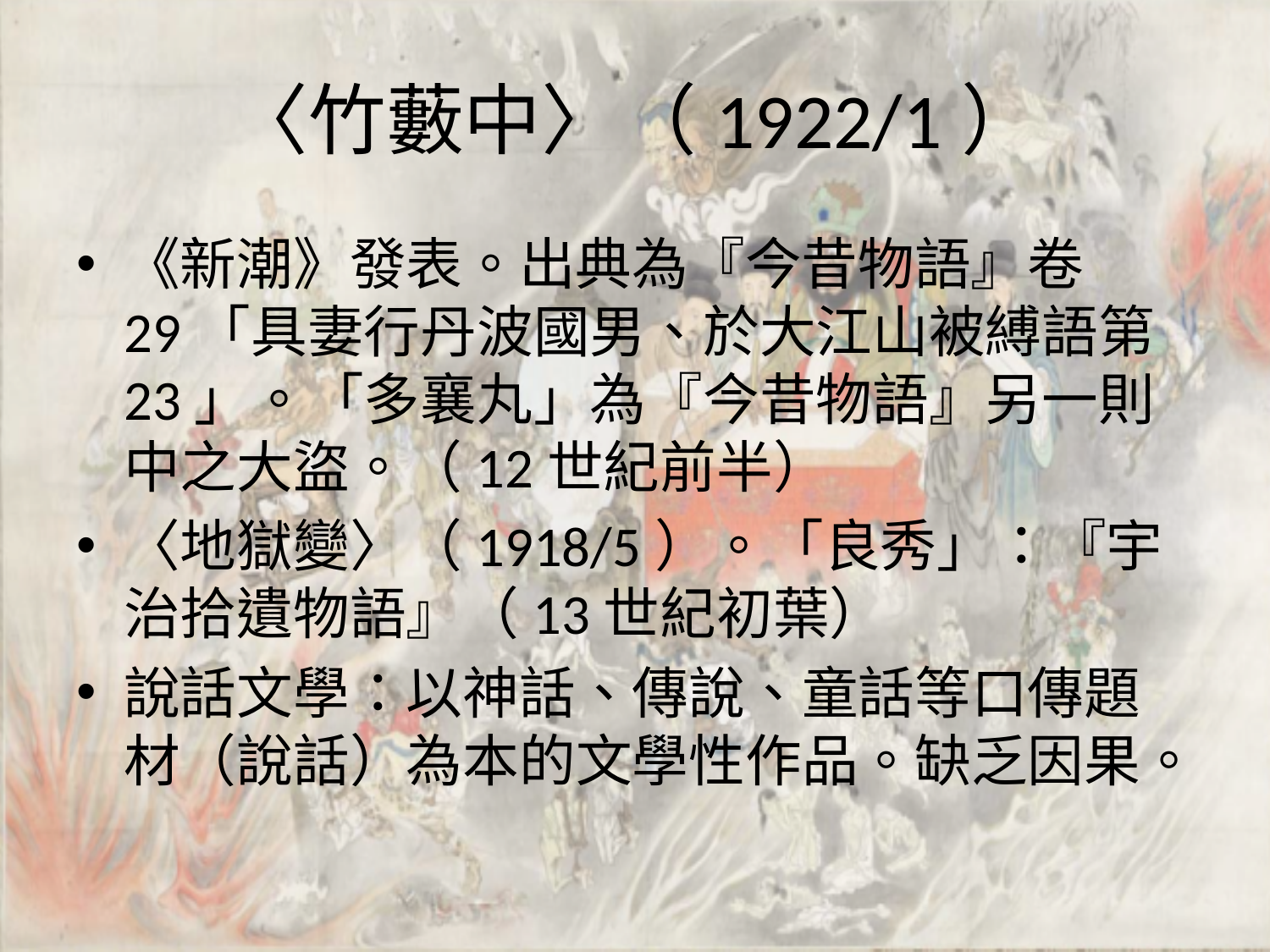

# 〈竹藪中〉（1922/1）
《新潮》發表。出典為『今昔物語』卷29「具妻行丹波國男、於大江山被縛語第23」。「多襄丸」為『今昔物語』另一則中之大盜。（12世紀前半）
〈地獄變〉（1918/5）。「良秀」：『宇治拾遺物語』（13世紀初葉）
說話文學：以神話、傳說、童話等口傳題材（說話）為本的文學性作品。缺乏因果。